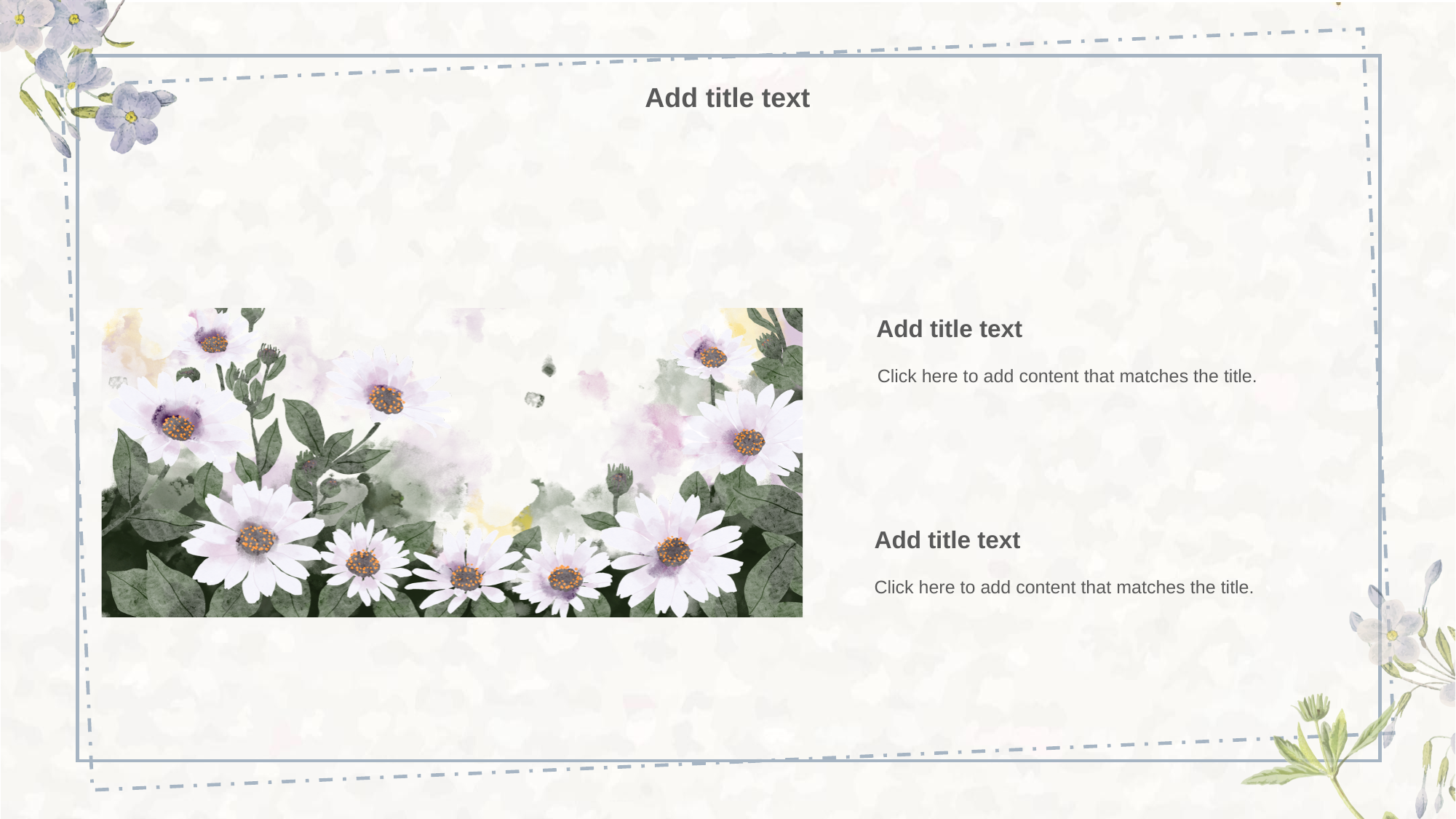

Add title text

Add title text
Click here to add content that matches the title.
Add title text
Click here to add content that matches the title.
PPT模板 http://www.1ppt.com/moban/